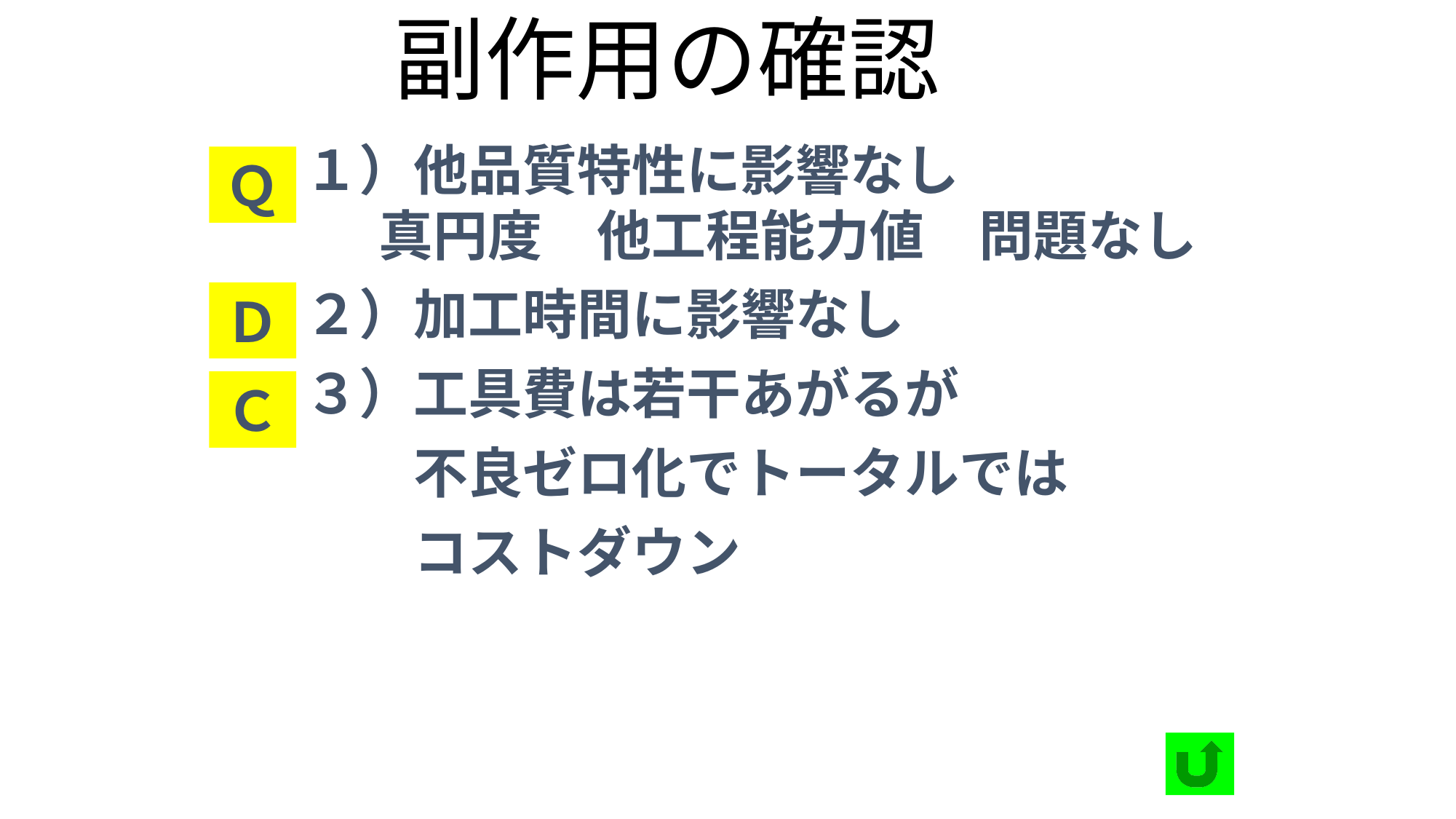

# 副作用の確認
１）他品質特性に影響なし
      真円度　他工程能力値　問題なし
２）加工時間に影響なし
３）工具費は若干あがるが
　　不良ゼロ化でトータルでは
　　コストダウン
Ｑ
Ｄ
Ｃ